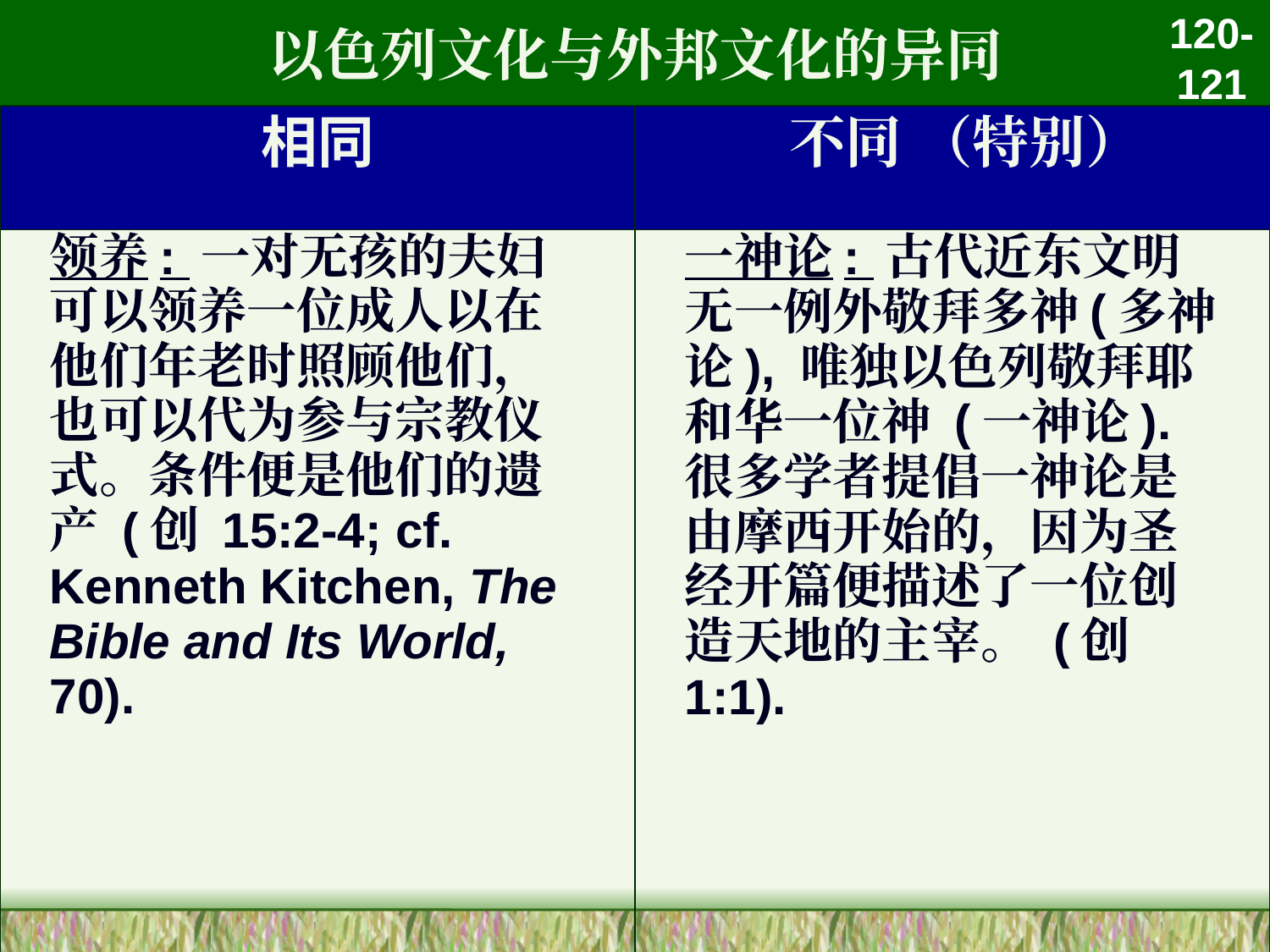

# 以色列文化与外邦文化的异同
120-121
| 相同 | 不同 （特别） |
| --- | --- |
| 领养: 一对无孩的夫妇可以领养一位成人以在他们年老时照顾他们，也可以代为参与宗教仪式。条件便是他们的遗产 (创 15:2-4; cf. Kenneth Kitchen, The Bible and Its World, 70). | 一神论: 古代近东文明无一例外敬拜多神(多神论), 唯独以色列敬拜耶和华一位神 (一神论). 很多学者提倡一神论是由摩西开始的，因为圣经开篇便描述了一位创造天地的主宰。 (创 1:1). |